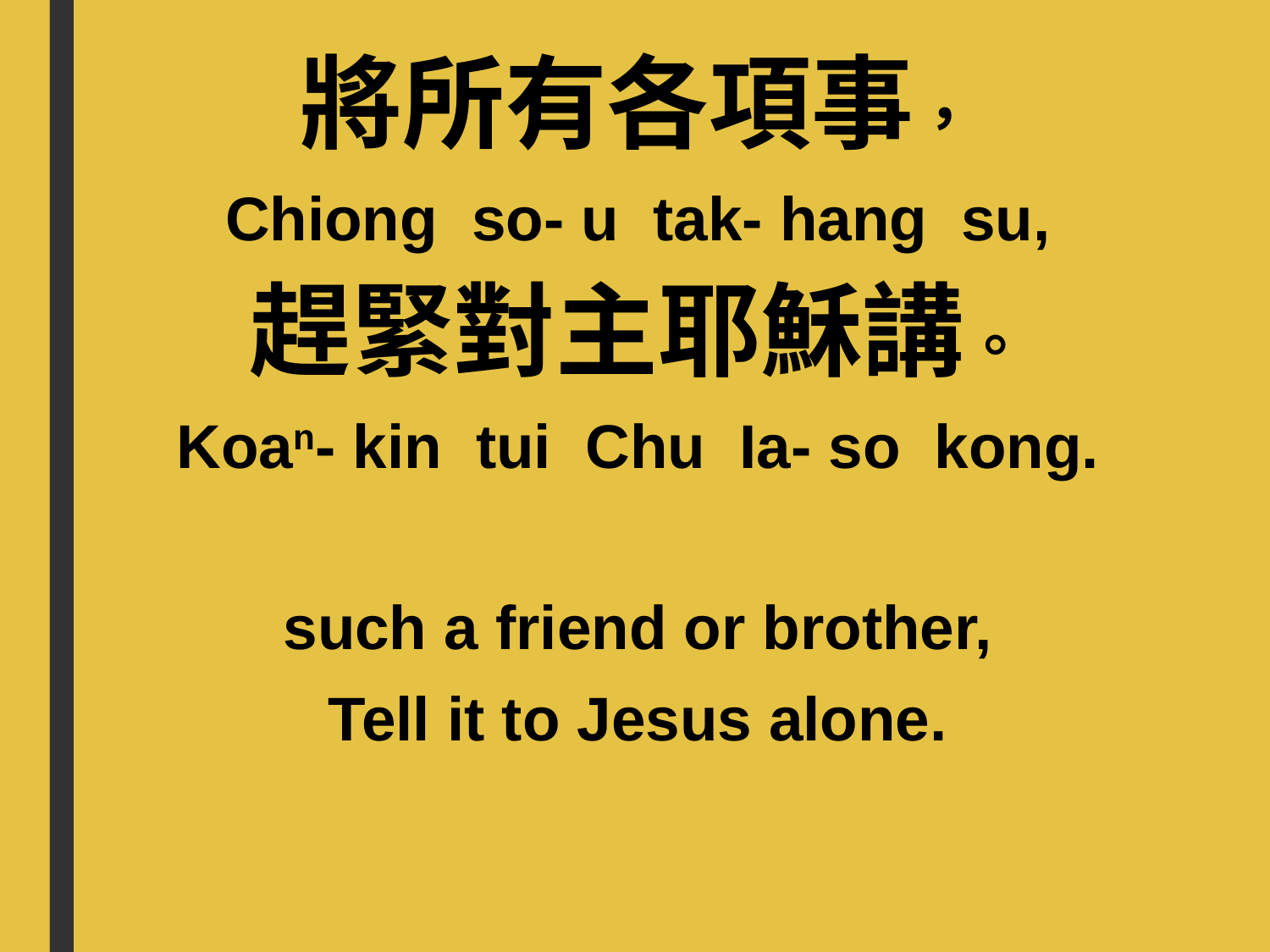

將所有各項事，
Chiong  so- u  tak- hang  su,
趕緊對主耶穌講。
Koan- kin  tui  Chu  Ia- so  kong.

such a friend or brother,
Tell it to Jesus alone.